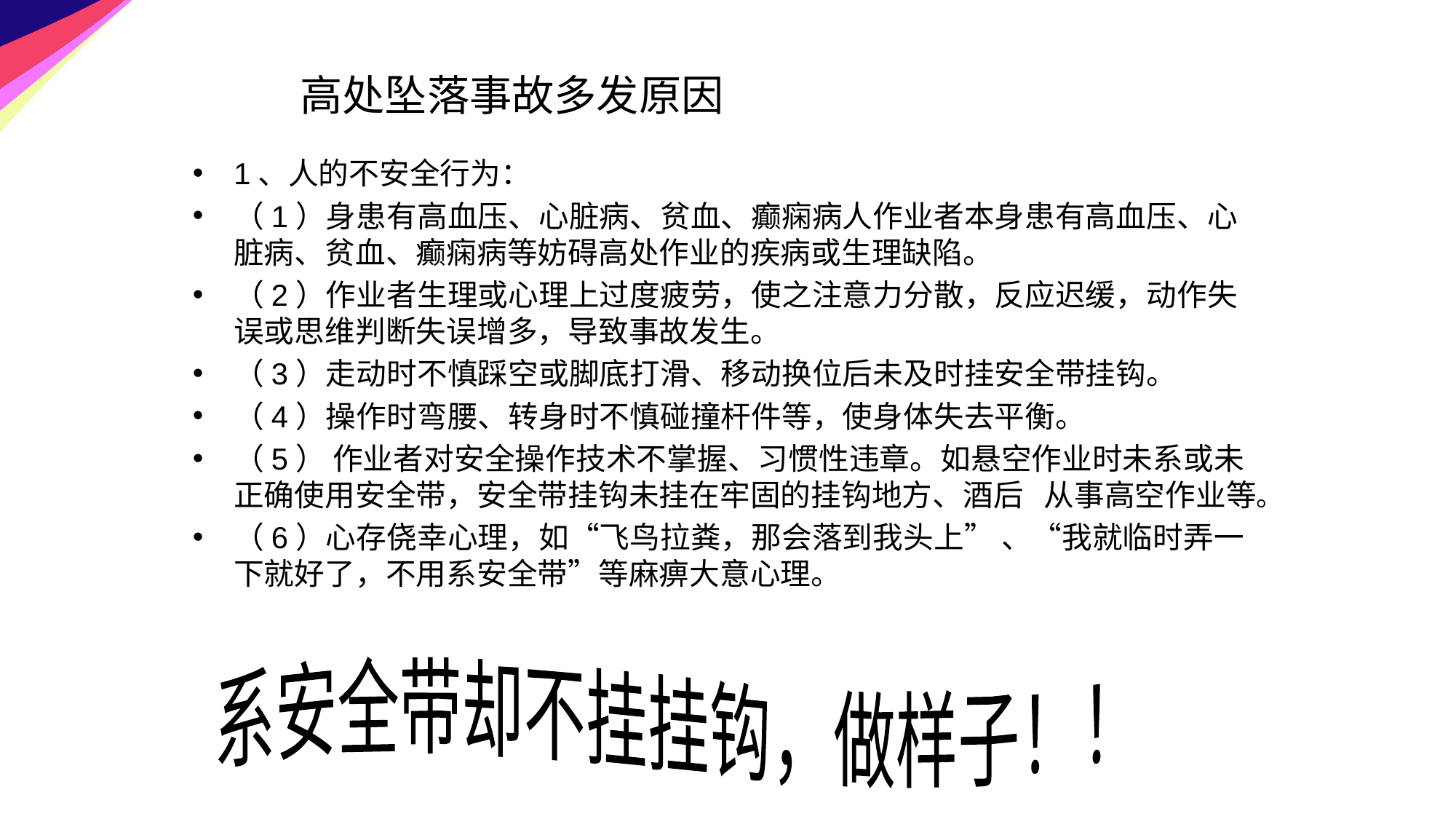

高处坠落事故多发原因
1、人的不安全行为：
（1）身患有高血压、心脏病、贫血、癫痫病人作业者本身患有高血压、心脏病、贫血、癫痫病等妨碍高处作业的疾病或生理缺陷。
（2）作业者生理或心理上过度疲劳，使之注意力分散，反应迟缓，动作失误或思维判断失误增多，导致事故发生。
（3）走动时不慎踩空或脚底打滑、移动换位后未及时挂安全带挂钩。
（4）操作时弯腰、转身时不慎碰撞杆件等，使身体失去平衡。
（5） 作业者对安全操作技术不掌握、习惯性违章。如悬空作业时未系或未正确使用安全带，安全带挂钩未挂在牢固的挂钩地方、酒后   从事高空作业等。
（6）心存侥幸心理，如“飞鸟拉粪，那会落到我头上” 、“我就临时弄一下就好了，不用系安全带”等麻痹大意心理。
系安全带却不挂挂钩，做样子！！